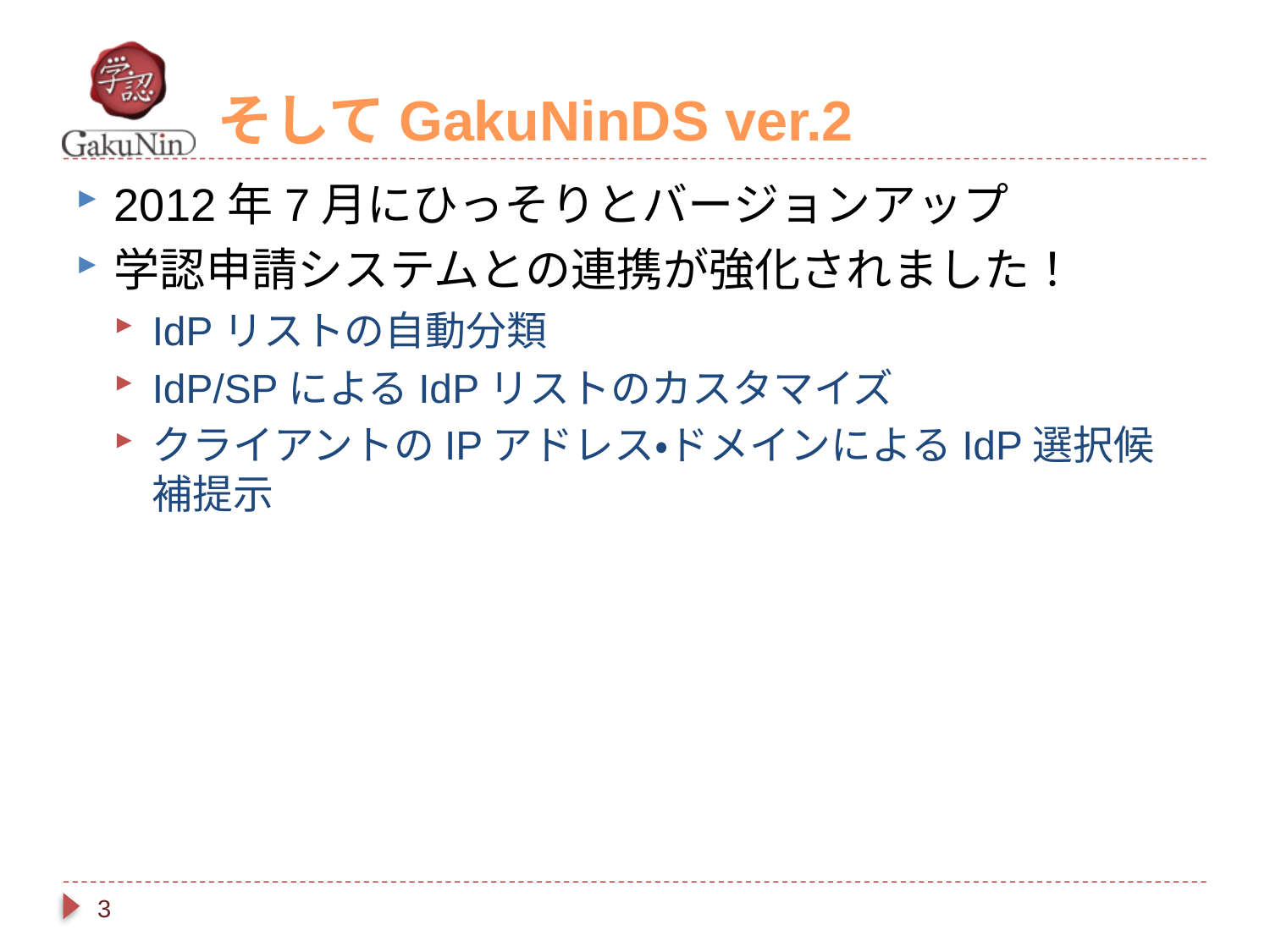

# そしてGakuNinDS ver.2
2012年7月にひっそりとバージョンアップ
学認申請システムとの連携が強化されました！
IdPリストの自動分類
IdP/SPによるIdPリストのカスタマイズ
クライアントのIPアドレス・ドメインによるIdP選択候補提示
3